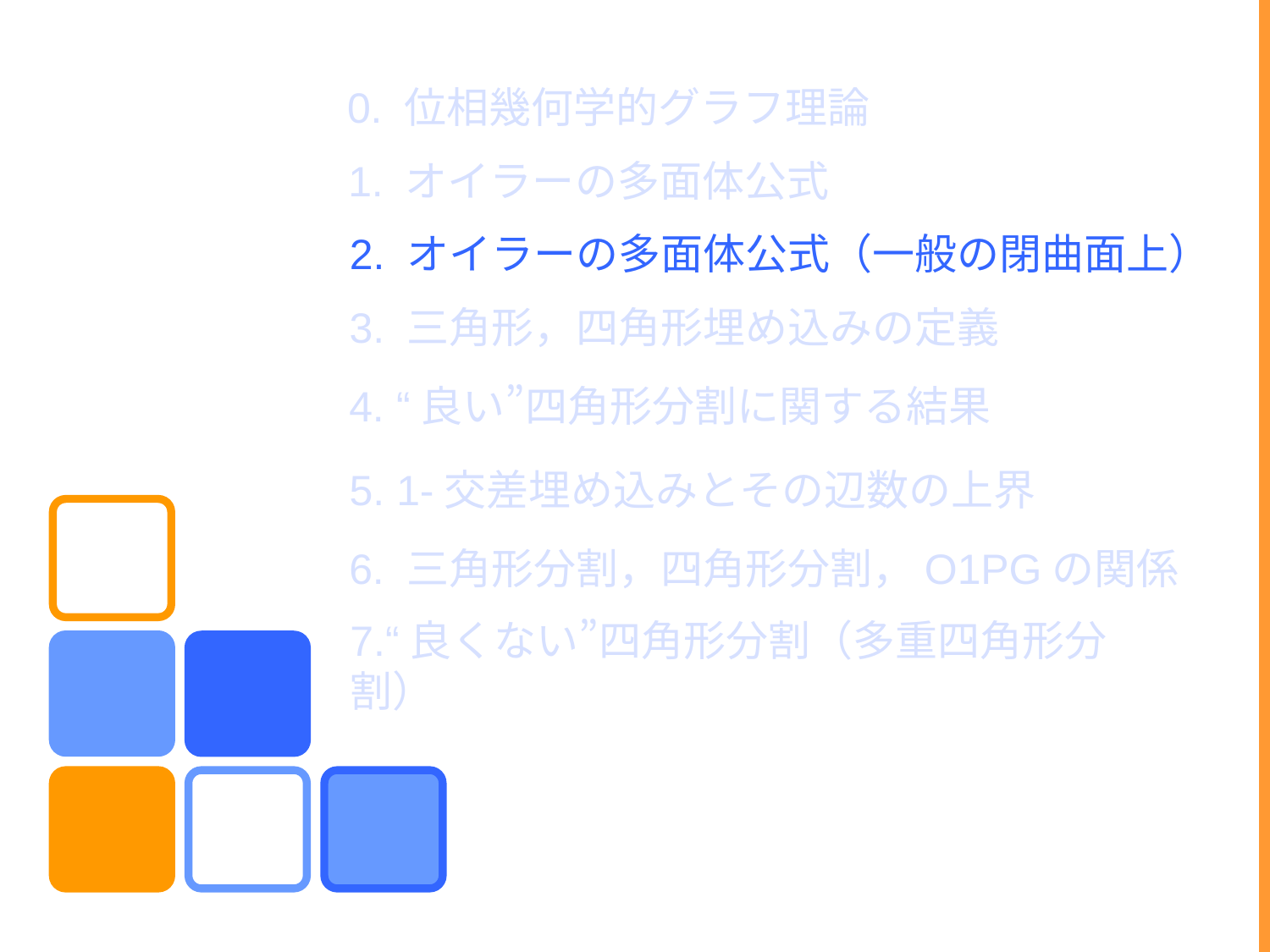

0. 位相幾何学的グラフ理論
1. オイラーの多面体公式
2. オイラーの多面体公式（一般の閉曲面上）
3. 三角形，四角形埋め込みの定義
4. “良い”四角形分割に関する結果
5. 1-交差埋め込みとその辺数の上界
6. 三角形分割，四角形分割，O1PGの関係
7.“良くない”四角形分割（多重四角形分割）